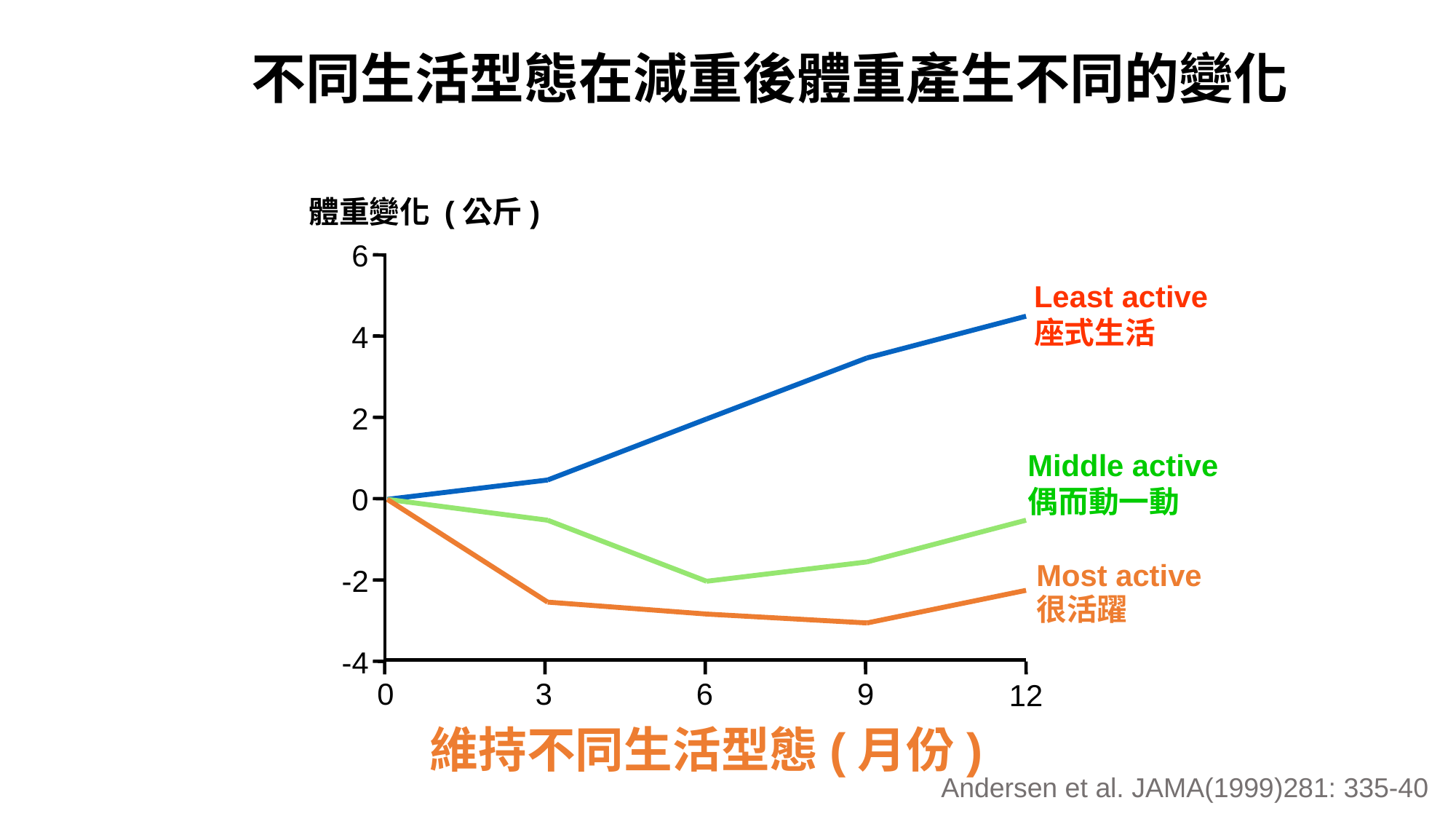

# 不同生活型態在減重後體重產生不同的變化
體重變化 (公斤)
6

Least active
座式生活

4
2
Middle active
偶而動一動
0

-2
Most active
很活躍
-4

0
3
6
9
12
維持不同生活型態(月份)
Andersen et al. JAMA(1999)281: 335-40